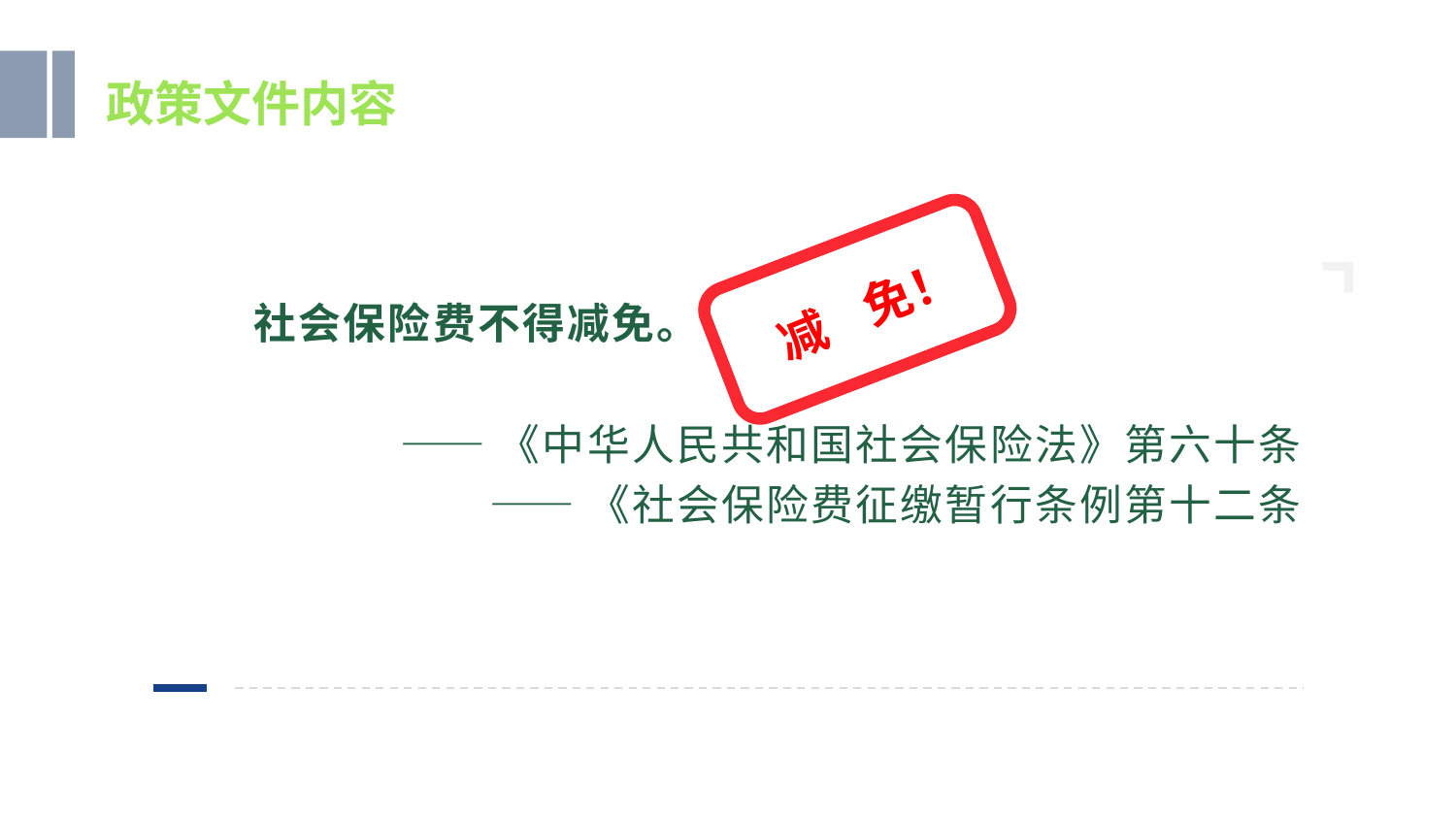

政策文件内容

 减    免！
社会保险费不得减免。

——《中华人民共和国社会保险法》第六十条
——《社会保险费征缴暂行条例第十二条